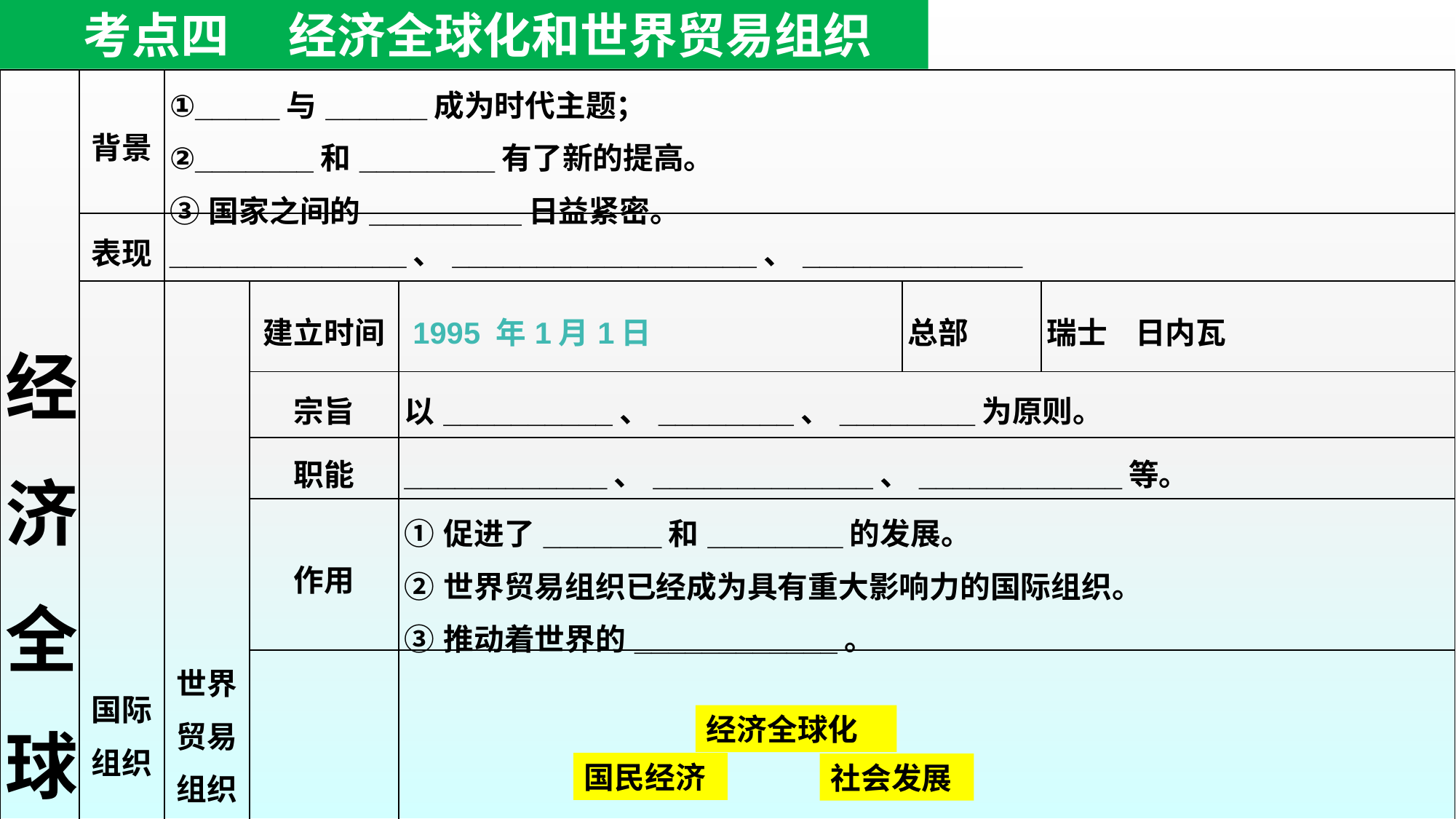

考点四　 经济全球化和世界贸易组织
| 经济全球化 | 背景 | ①\_\_\_\_\_与\_\_\_\_\_\_成为时代主题； ②\_\_\_\_\_\_\_和\_\_\_\_\_\_\_\_有了新的提高。 ③国家之间的\_\_\_\_\_\_\_\_\_日益紧密。 |  | ❶\_\_\_\_\_与\_\_\_\_\_\_成为时代主题； ❷\_\_\_\_\_\_\_和\_\_\_\_\_\_\_\_有了新的提高。 ❸国家之间的\_\_\_\_\_\_\_\_\_日益紧密。 |  |  |
| --- | --- | --- | --- | --- | --- | --- |
|  | 表现 | \_\_\_\_\_\_\_\_\_\_\_\_\_\_、\_\_\_\_\_\_\_\_\_\_\_\_\_\_\_\_\_\_、\_\_\_\_\_\_\_\_\_\_\_\_\_ |  |  |  |  |
|  | 国际组织 | 世界贸易组织 | 建立时间 | 1995 年1月1日 | 总部 | 瑞士 日内瓦 |
|  |  |  | 宗旨 | 以\_\_\_\_\_\_\_\_\_\_、\_\_\_\_\_\_\_\_、\_\_\_\_\_\_\_\_为原则。 |  |  |
|  |  |  | 职能 | \_\_\_\_\_\_\_\_\_\_\_\_、\_\_\_\_\_\_\_\_\_\_\_\_\_、\_\_\_\_\_\_\_\_\_\_\_\_等。 |  |  |
|  |  |  | 作用 | ①促进了\_\_\_\_\_\_\_和\_\_\_\_\_\_\_\_的发展。 ②世界贸易组织已经成为具有重大影响力的国际组织。 ③推动着世界的\_\_\_\_\_\_\_\_\_\_\_\_。 |  |  |
|  |  |  | 中国 | 2001年加入 意义：①为我国参与\_\_\_\_\_\_\_\_\_\_\_\_\_\_\_\_开辟了新途径； ②为\_\_\_\_\_\_\_\_\_\_\_\_\_\_\_和\_\_\_\_\_\_\_\_\_\_\_\_\_\_\_开拓了新空间。 |  |  |
经济全球化
国民经济
社会发展